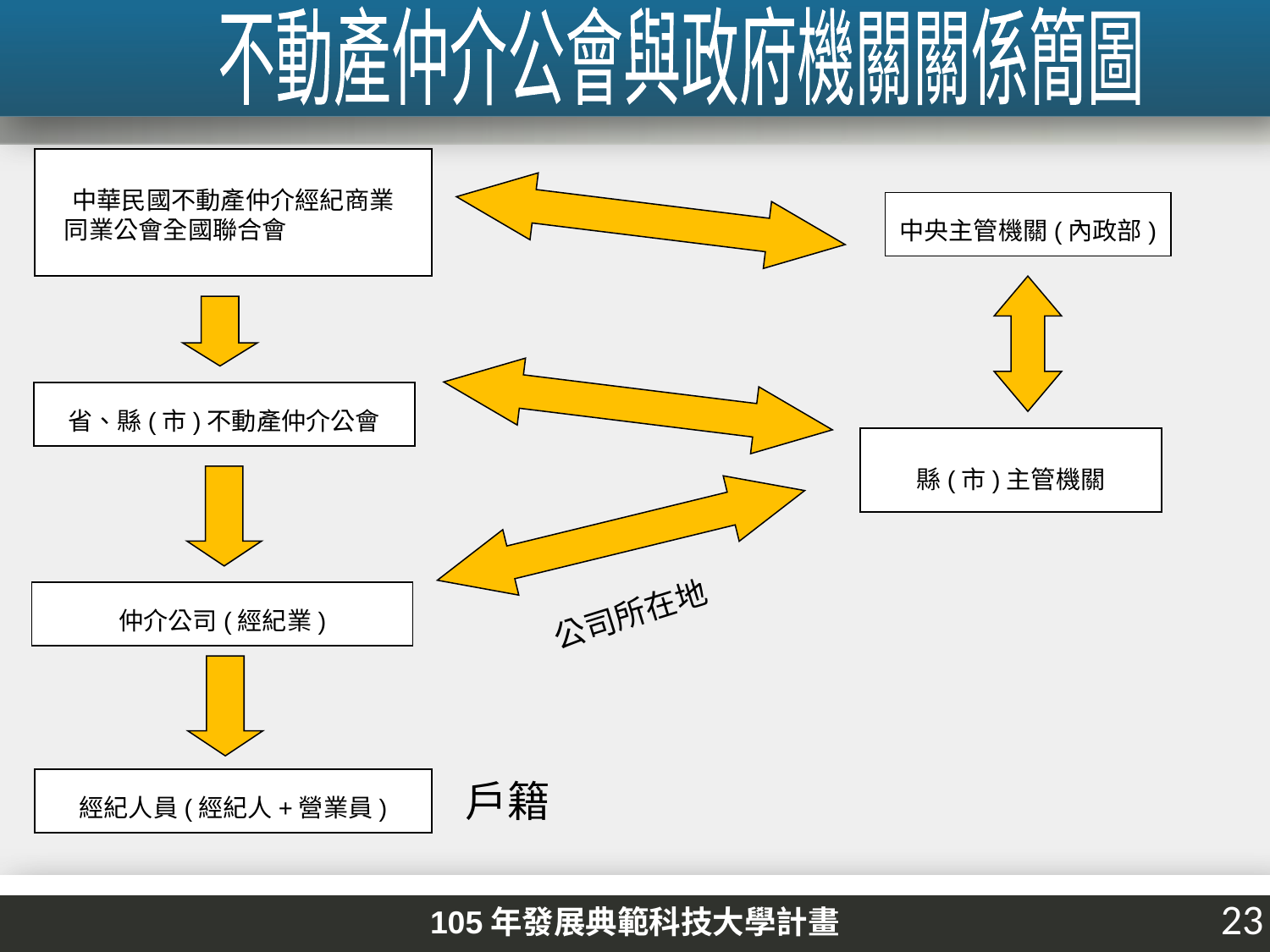

不動產仲介公會與政府機關關係簡圖

中華民國不動產仲介經紀商業
  同業公會全國聯合會

中央主管機關(內政部)

省、縣(市)不動產仲介公會

縣(市)主管機關

仲介公司(經紀業)
公司所在地

戶籍

經紀人員(經紀人+營業員)